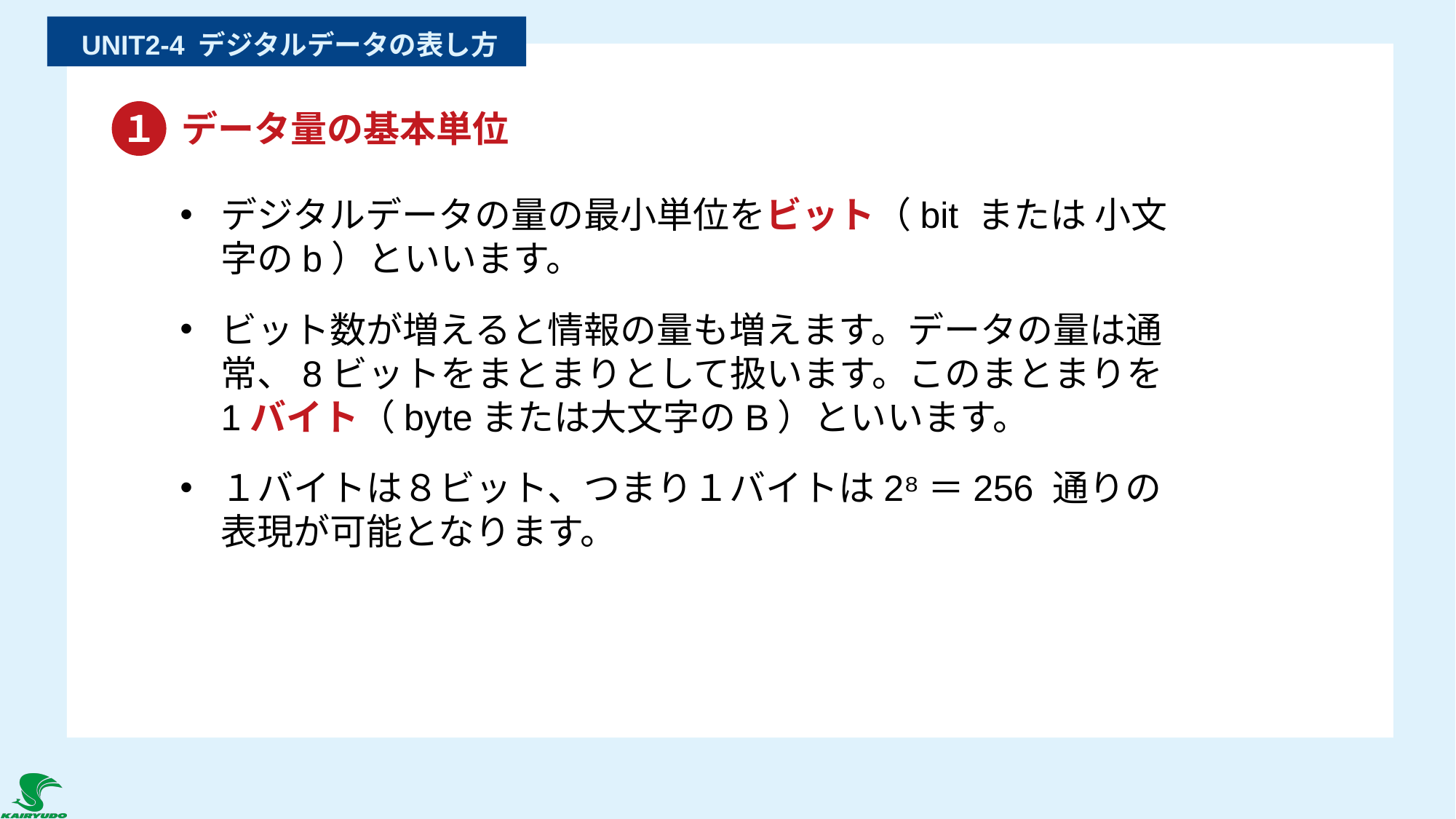

データ量の基本単位
１
デジタルデータの量の最小単位をビット（bit または 小文字のb）といいます。
ビット数が増えると情報の量も増えます。データの量は通常、8ビットをまとまりとして扱います。このまとまりを1バイト（byteまたは大文字のB）といいます。
１バイトは８ビット、つまり１バイトは2⁸＝256 通りの表現が可能となります。